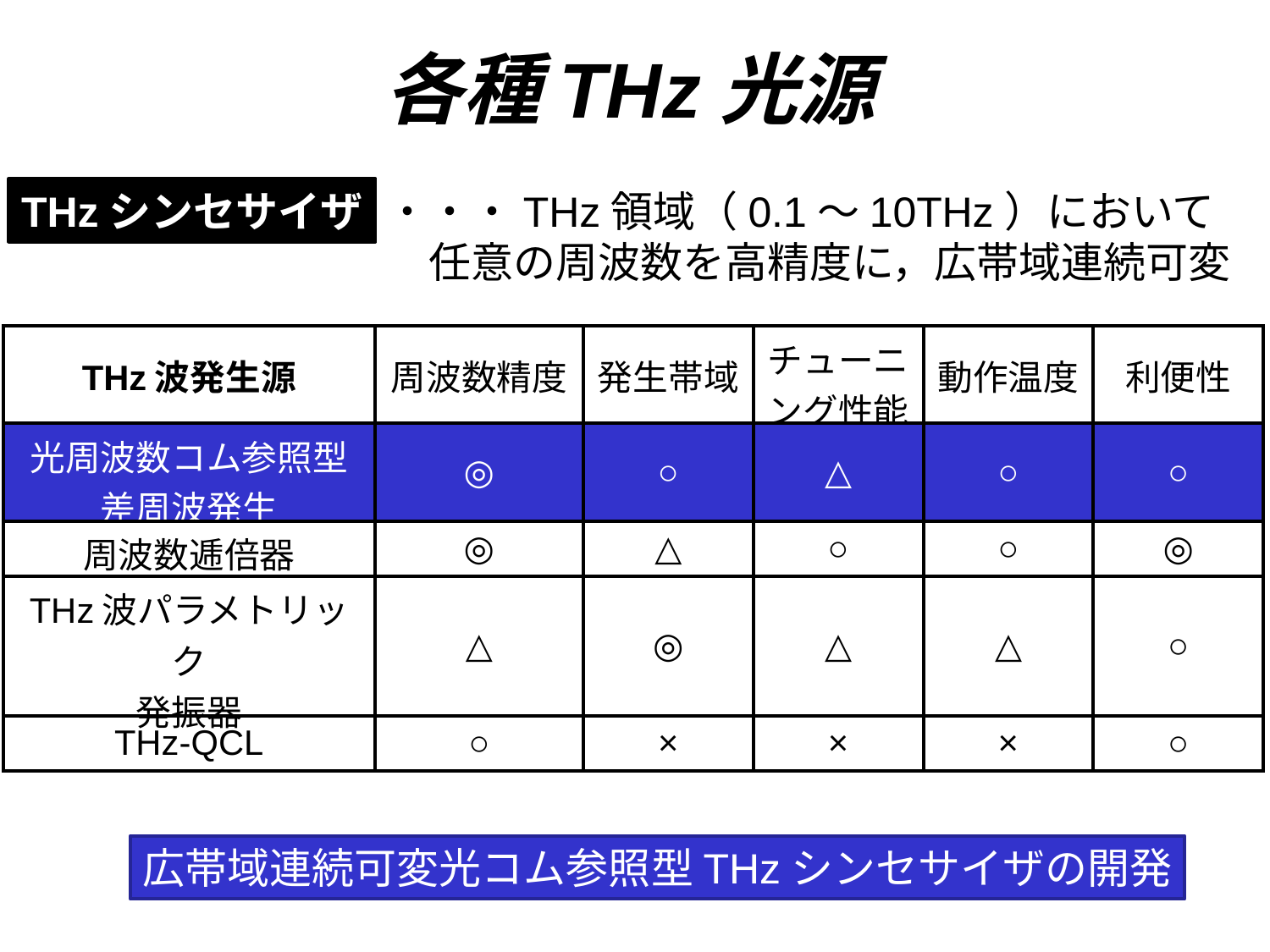

# 各種THz光源
THzシンセサイザ
・・・THz領域（0.1～10THz）において
　任意の周波数を高精度に，広帯域連続可変
| THz波発生源 | 周波数精度 | 発生帯域 | チューニング性能 | 動作温度 | 利便性 |
| --- | --- | --- | --- | --- | --- |
| 光周波数コム参照型 差周波発生 | ◎ | ○ | △ | ○ | ○ |
| 周波数逓倍器 | ◎ | △ | ○ | ○ | ◎ |
| THz波パラメトリック 発振器 | △ | ◎ | △ | △ | ○ |
| THz-QCL | ○ | × | × | × | ○ |
広帯域連続可変光コム参照型THzシンセサイザの開発